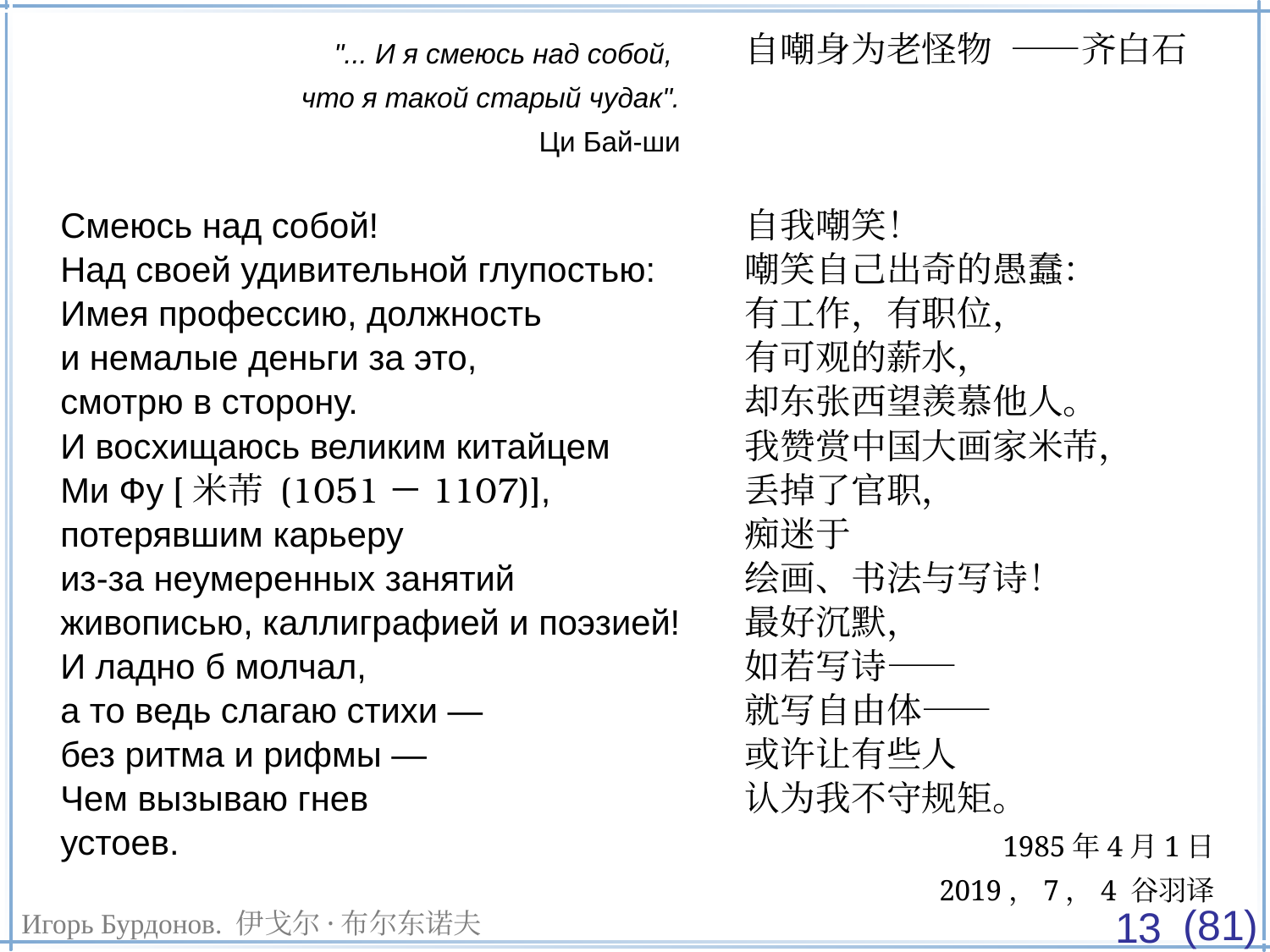

"... И я смеюсь над собой,
что я такой старый чудак".
Ци Бай-ши

Смеюсь над собой!
Над своей удивительной глупостью:
Имея профессию, должность
и немалые деньги за это,
смотрю в сторону.
И восхищаюсь великим китайцем
Ми Фу [米芾 (1051－1107)],
потерявшим карьеру
из-за неумеренных занятий
живописью, каллиграфией и поэзией!
И ладно б молчал,
а то ведь слагаю стихи —
без ритма и рифмы —
Чем вызываю гнев
устоев.
自嘲身为老怪物  ——齐白石

自我嘲笑！
嘲笑自己出奇的愚蠢：
有工作，有职位，
有可观的薪水，
却东张西望羡慕他人。
我赞赏中国大画家米芾，
丢掉了官职，
痴迷于
绘画、书法与写诗！
最好沉默，
如若写诗——
就写自由体——
或许让有些人
认为我不守规矩。
1985年4月1日
2019，7，4 谷羽译
13
(81)
Игорь Бурдонов. 伊戈尔·布尔东诺夫